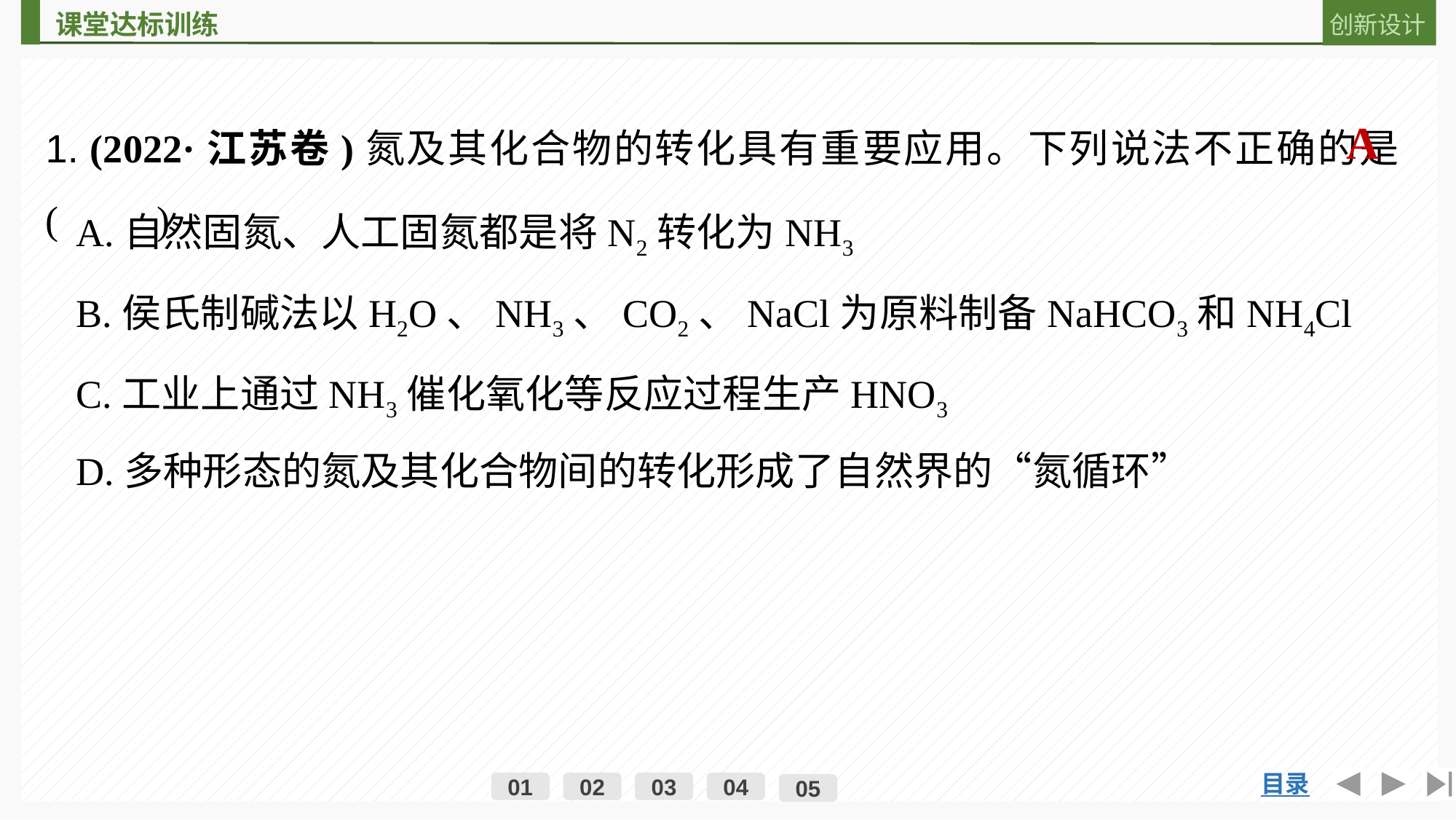

1. (2022·江苏卷)氮及其化合物的转化具有重要应用。下列说法不正确的是(　　)
A
A.自然固氮、人工固氮都是将N2转化为NH3
B.侯氏制碱法以H2O、NH3、CO2、NaCl为原料制备NaHCO3和NH4Cl
C.工业上通过NH3催化氧化等反应过程生产HNO3
D.多种形态的氮及其化合物间的转化形成了自然界的“氮循环”